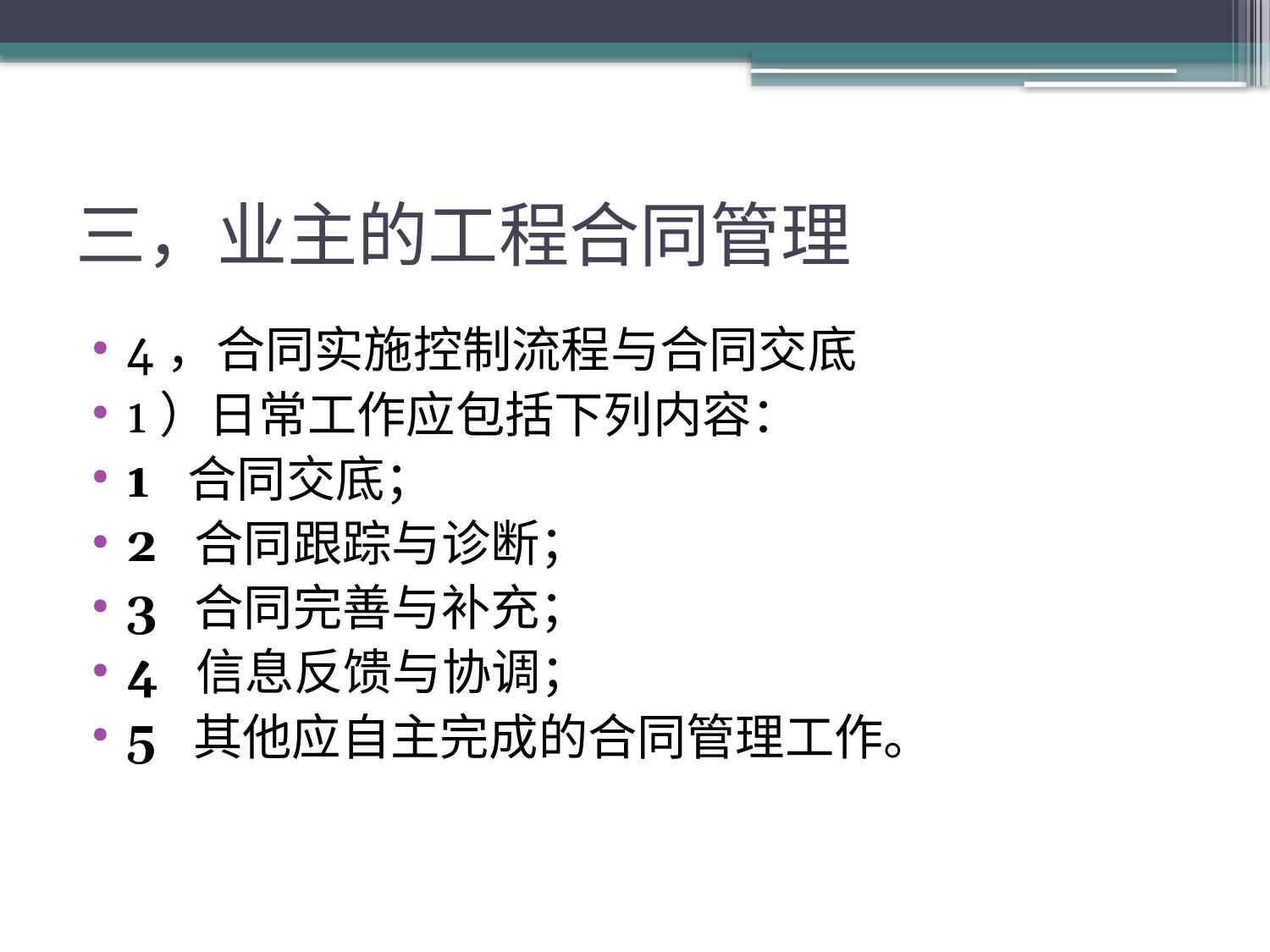

# 三，业主的工程合同管理
4，合同实施控制流程与合同交底
1）日常工作应包括下列内容：
1  合同交底；
2  合同跟踪与诊断；
3  合同完善与补充；
4  信息反馈与协调；
5  其他应自主完成的合同管理工作。